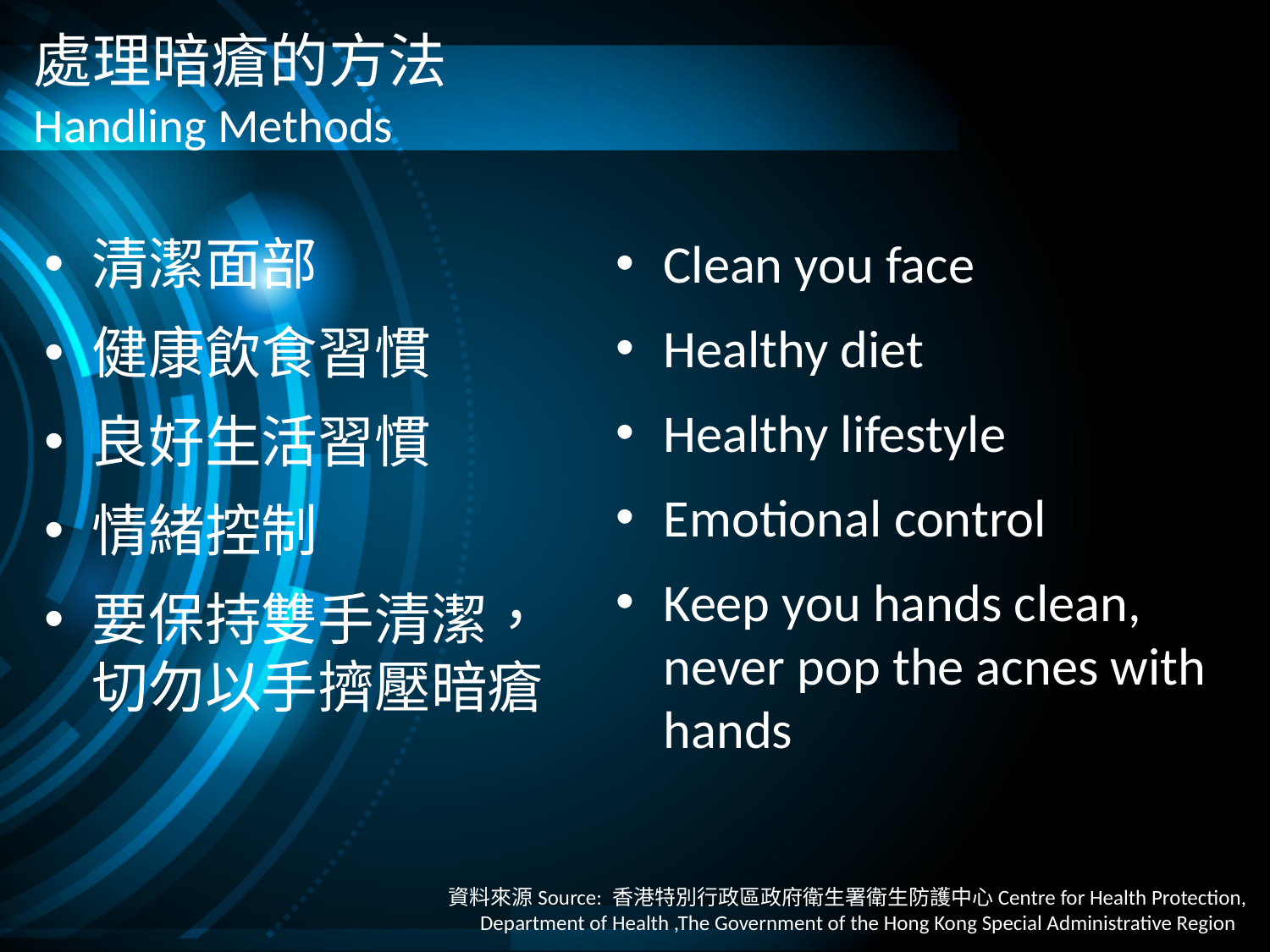

# 處理暗瘡的方法 Handling Methods
清潔面部
健康飲食習慣
良好生活習慣
情緒控制
要保持雙手清潔，
切勿以手擠壓暗瘡
Clean you face
Healthy diet
Healthy lifestyle
Emotional control
Keep you hands clean, never pop the acnes with hands
資料來源Source: 香港特別行政區政府衛生署衛生防護中心Centre for Health Protection, Department of Health ,The Government of the Hong Kong Special Administrative Region